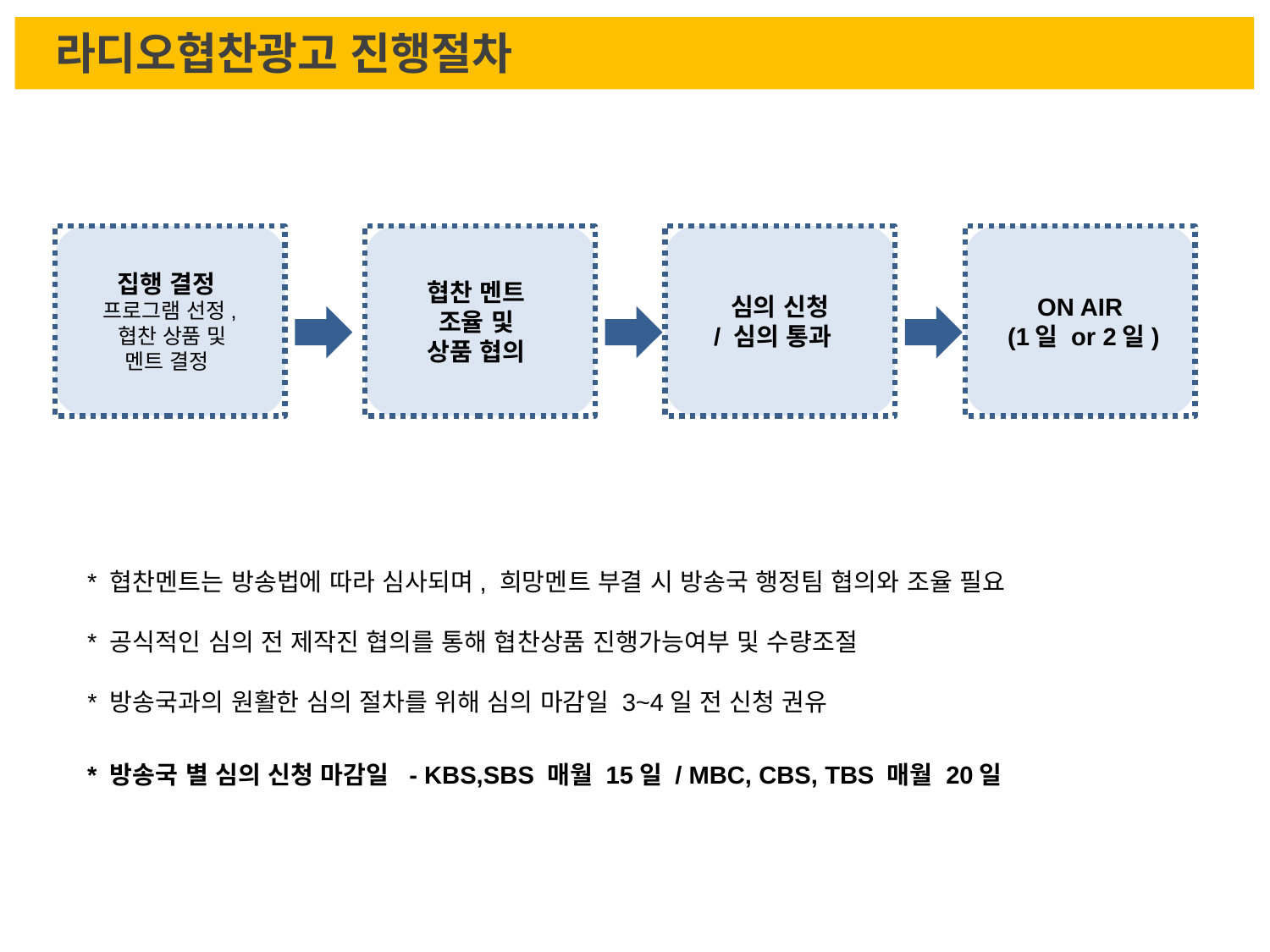

라디오협찬광고 진행절차
집행 결정
프로그램 선정,
 협찬 상품 및
멘트 결정

협찬 멘트
조율 및
상품 협의

심의 신청
/ 심의 통과

ON AIR
 (1일 or 2일)

* 협찬멘트는 방송법에 따라 심사되며, 희망멘트 부결 시 방송국 행정팀 협의와 조율 필요
* 공식적인 심의 전 제작진 협의를 통해 협찬상품 진행가능여부 및 수량조절
* 방송국과의 원활한 심의 절차를 위해 심의 마감일 3~4일 전 신청 권유
* 방송국 별 심의 신청 마감일  - KBS,SBS 매월 15일 / MBC, CBS, TBS 매월 20일